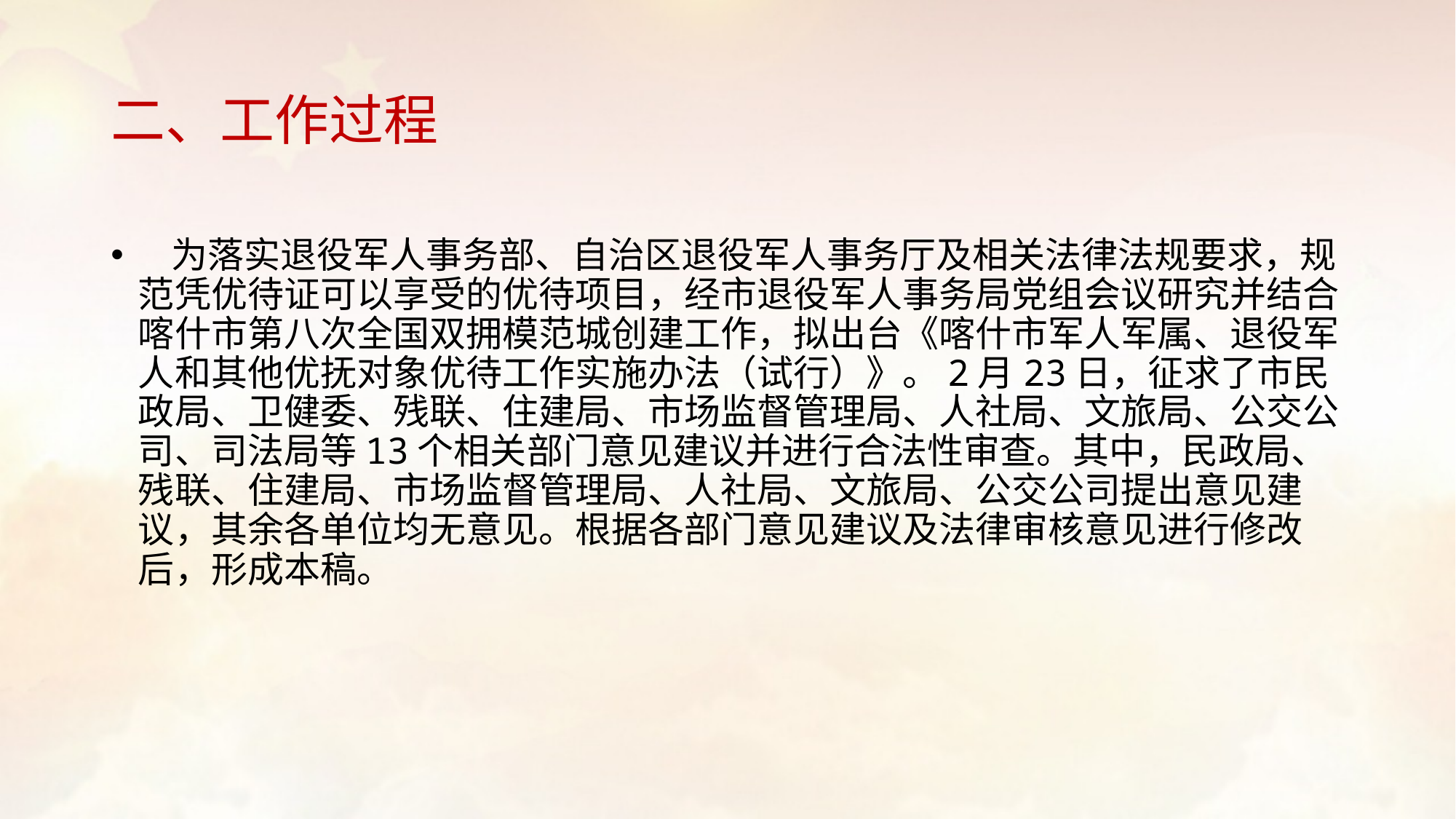

# 二、工作过程
   为落实退役军人事务部、自治区退役军人事务厅及相关法律法规要求，规范凭优待证可以享受的优待项目，经市退役军人事务局党组会议研究并结合喀什市第八次全国双拥模范城创建工作，拟出台《喀什市军人军属、退役军人和其他优抚对象优待工作实施办法（试行）》。2月23日，征求了市民政局、卫健委、残联、住建局、市场监督管理局、人社局、文旅局、公交公司、司法局等13个相关部门意见建议并进行合法性审查。其中，民政局、残联、住建局、市场监督管理局、人社局、文旅局、公交公司提出意见建议，其余各单位均无意见。根据各部门意见建议及法律审核意见进行修改后，形成本稿。